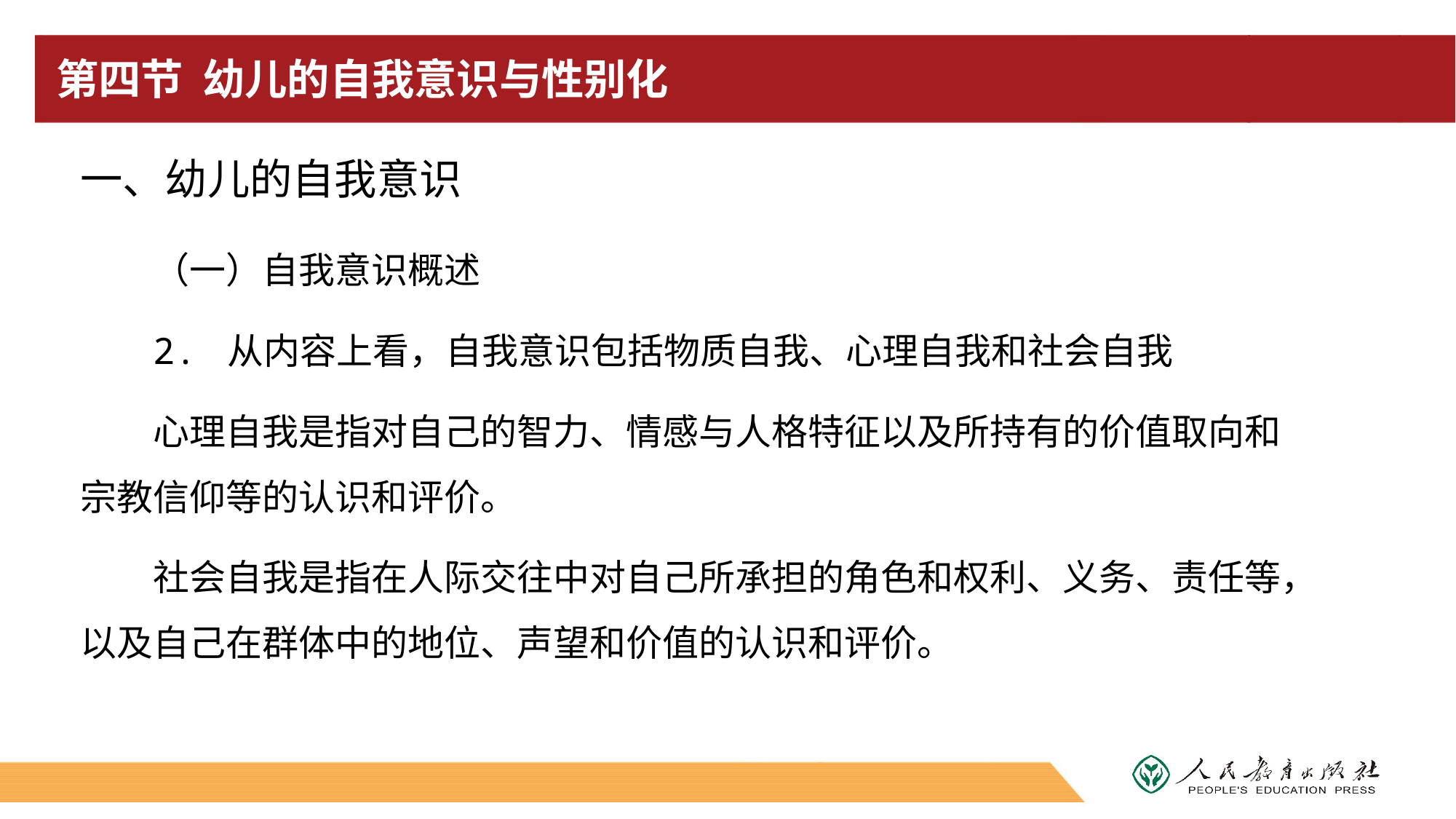

# 第四节  幼儿的自我意识与性别化
一、幼儿的自我意识
（一）自我意识概述
2. 从内容上看，自我意识包括物质自我、心理自我和社会自我
心理自我是指对自己的智力、情感与人格特征以及所持有的价值取向和宗教信仰等的认识和评价。
社会自我是指在人际交往中对自己所承担的角色和权利、义务、责任等，以及自己在群体中的地位、声望和价值的认识和评价。